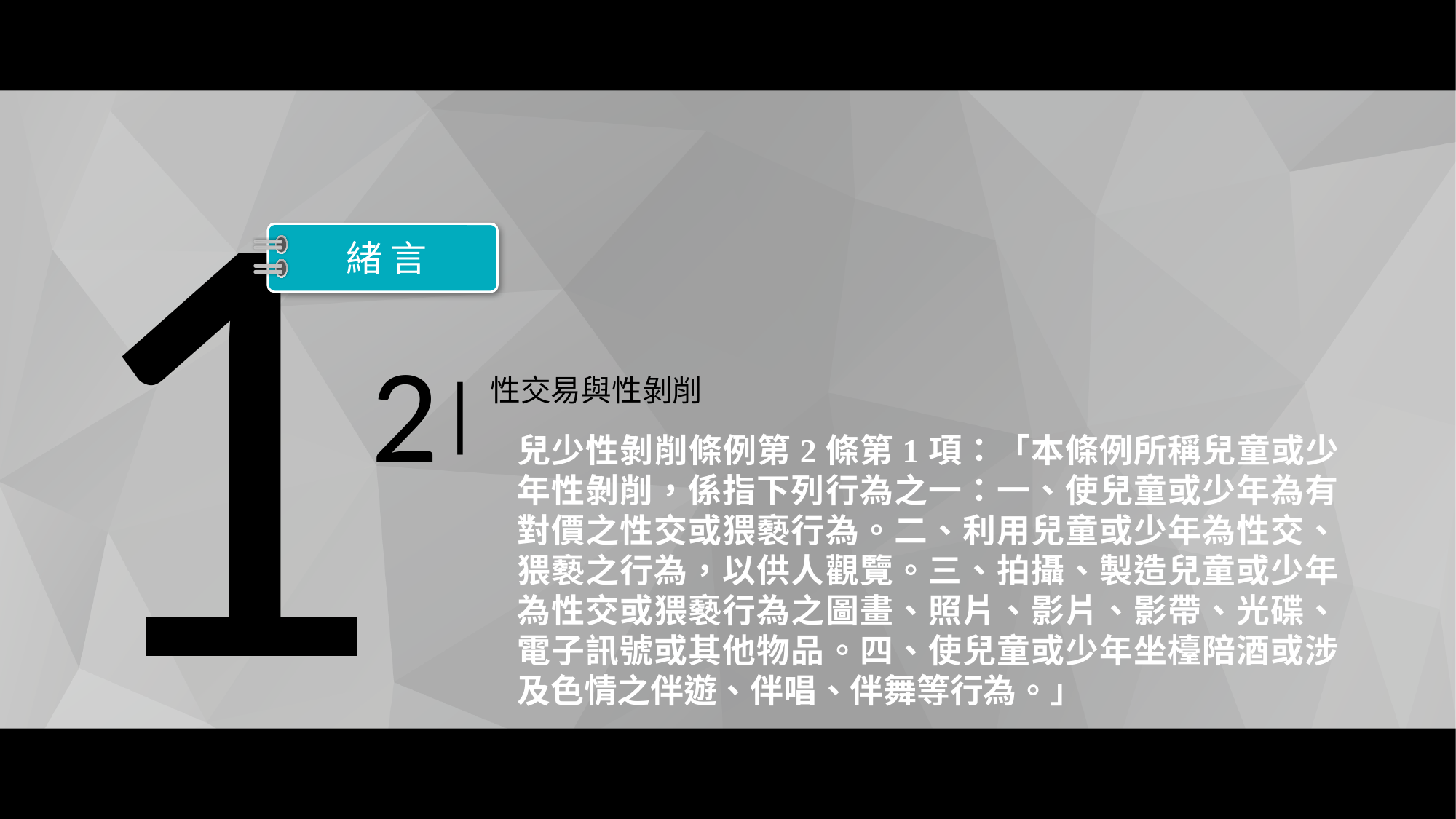

1

緒 言
2
|
性交易與性剝削
兒少性剝削條例第2條第1項：「本條例所稱兒童或少年性剝削，係指下列行為之一：一、使兒童或少年為有對價之性交或猥褻行為。二、利用兒童或少年為性交、猥褻之行為，以供人觀覽。三、拍攝、製造兒童或少年為性交或猥褻行為之圖畫、照片、影片、影帶、光碟、電子訊號或其他物品。四、使兒童或少年坐檯陪酒或涉及色情之伴遊、伴唱、伴舞等行為。」